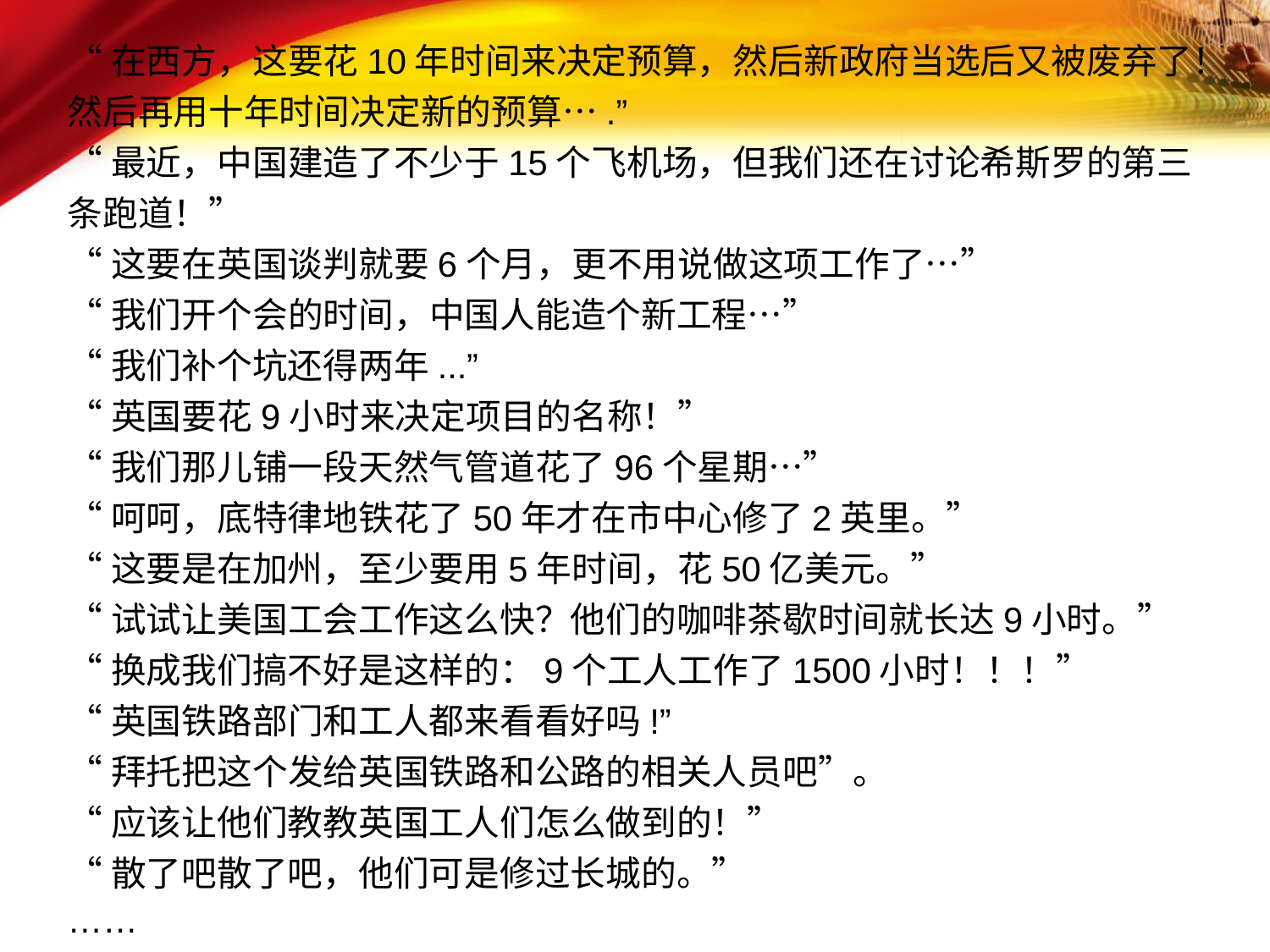

“在西方，这要花10年时间来决定预算，然后新政府当选后又被废弃了！然后再用十年时间决定新的预算….”
“最近，中国建造了不少于15个飞机场，但我们还在讨论希斯罗的第三条跑道！”
“这要在英国谈判就要6个月，更不用说做这项工作了…”
“我们开个会的时间，中国人能造个新工程…”
“我们补个坑还得两年...”
“英国要花9小时来决定项目的名称！”
“我们那儿铺一段天然气管道花了96个星期…”
“呵呵，底特律地铁花了50年才在市中心修了2英里。”
“这要是在加州，至少要用5年时间，花50亿美元。”
“试试让美国工会工作这么快？他们的咖啡茶歇时间就长达9小时。”
“换成我们搞不好是这样的：9个工人工作了1500小时！！！”
“英国铁路部门和工人都来看看好吗!”
“拜托把这个发给英国铁路和公路的相关人员吧”。
“应该让他们教教英国工人们怎么做到的！”
“散了吧散了吧，他们可是修过长城的。”
……